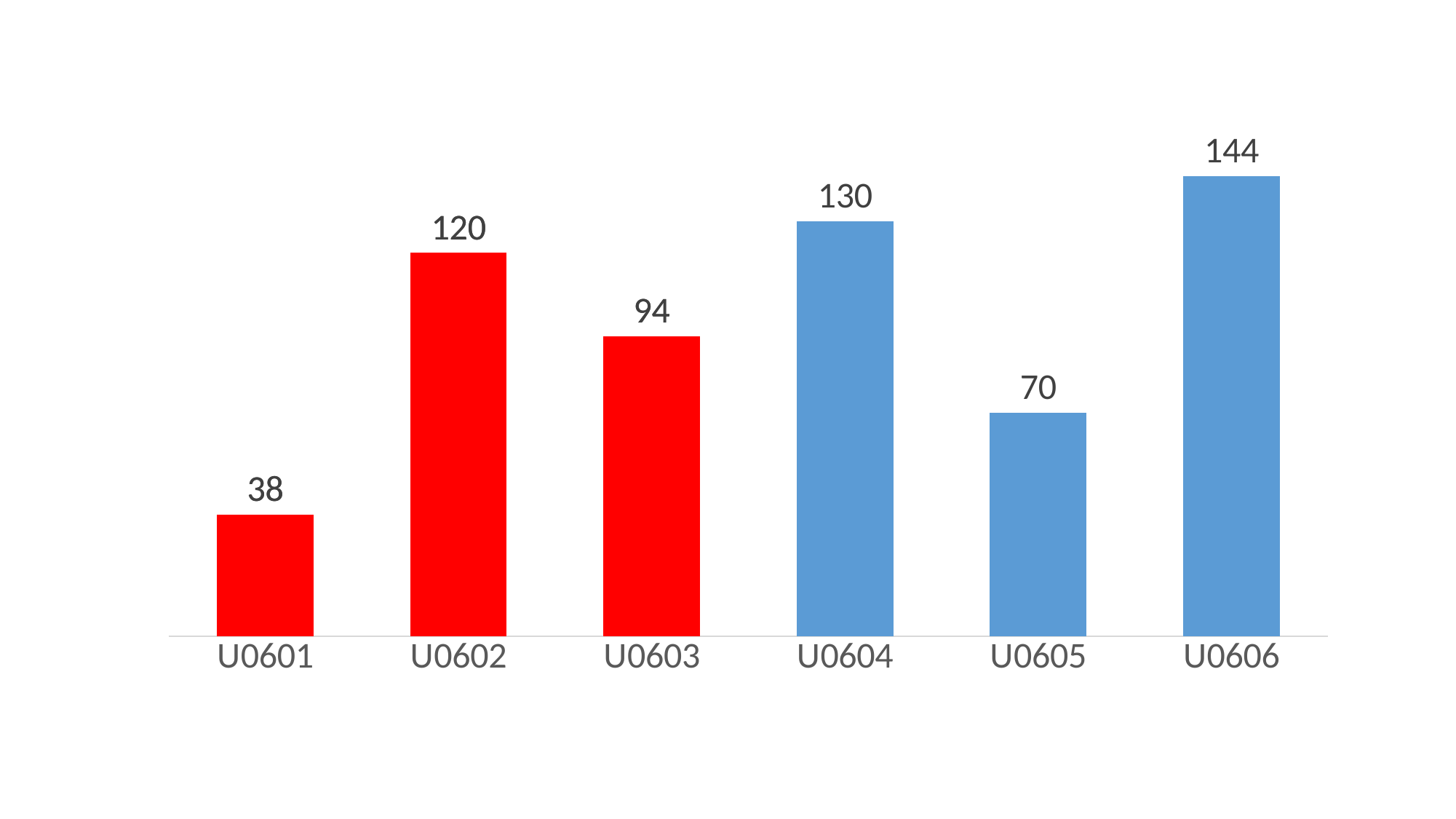

### Chart

| Category | 人数 | トップ３ |
|---|---|---|
| U0601 | 38.0 | 38.0 |
| U0602 | 120.0 | 120.0 |
| U0603 | 94.0 | 94.0 |
| U0604 | 130.0 | None |
| U0605 | 70.0 | None |
| U0606 | 144.0 | None |